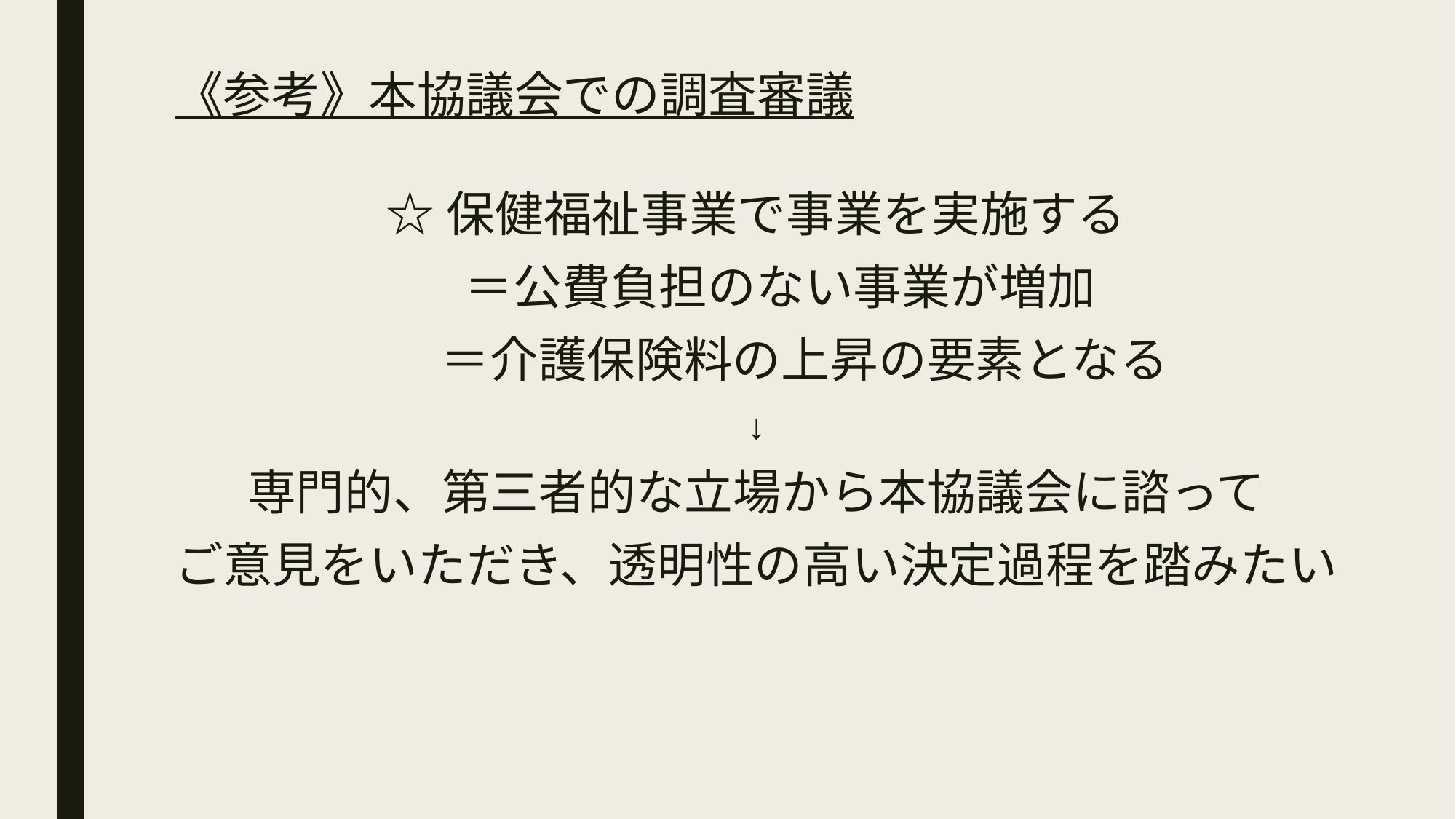

# 《参考》本協議会での調査審議
☆保健福祉事業で事業を実施する
　＝公費負担のない事業が増加
　　＝介護保険料の上昇の要素となる
↓
専門的、第三者的な立場から本協議会に諮って
ご意見をいただき、透明性の高い決定過程を踏みたい